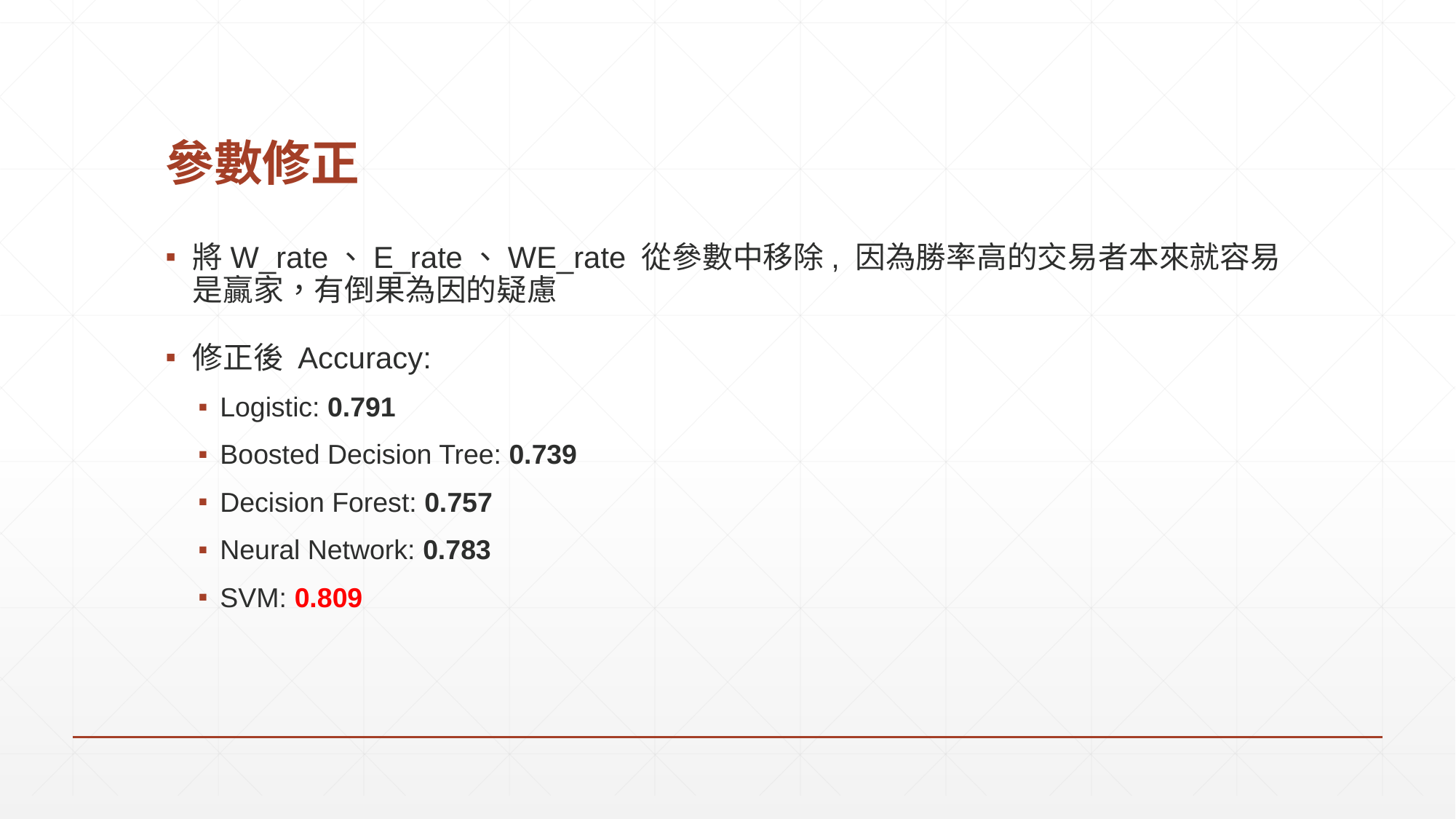

# 參數修正
將W_rate、E_rate、WE_rate 從參數中移除, 因為勝率高的交易者本來就容易是贏家，有倒果為因的疑慮

修正後 Accuracy:
Logistic: 0.791
Boosted Decision Tree: 0.739
Decision Forest: 0.757
Neural Network: 0.783
SVM: 0.809